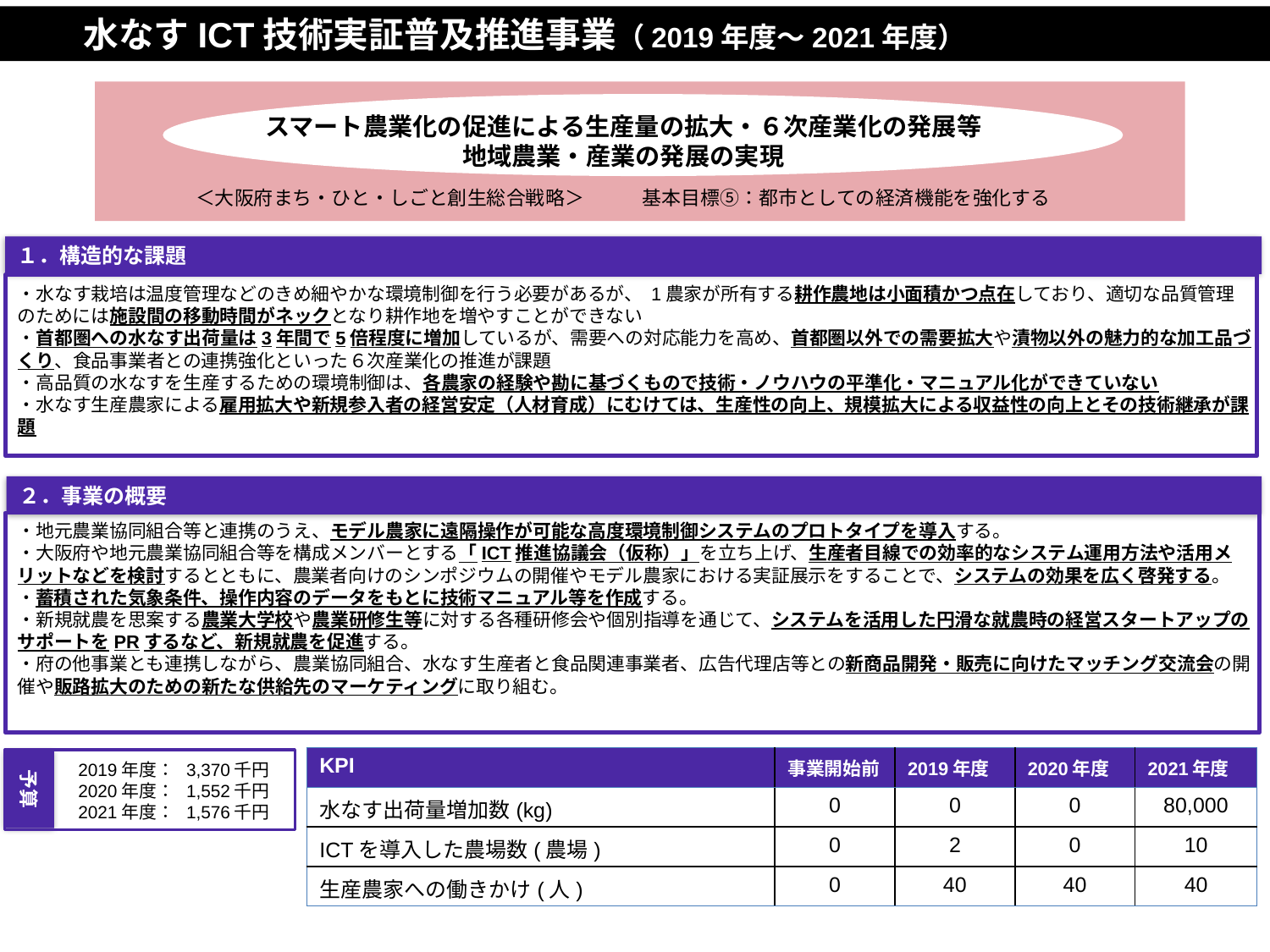

水なすICT技術実証普及推進事業（2019年度～2021年度）

スマート農業化の促進による生産量の拡大・６次産業化の発展等
地域農業・産業の発展の実現

＜大阪府まち・ひと・しごと創生総合戦略＞　　　基本目標⑤：都市としての経済機能を強化する

１．構造的な課題

・水なす栽培は温度管理などのきめ細やかな環境制御を行う必要があるが、 1農家が所有する耕作農地は小面積かつ点在しており、適切な品質管理のためには施設間の移動時間がネックとなり耕作地を増やすことができない
・首都圏への水なす出荷量は3年間で5倍程度に増加しているが、需要への対応能力を高め、首都圏以外での需要拡大や漬物以外の魅力的な加工品づくり、食品事業者との連携強化といった６次産業化の推進が課題
・高品質の水なすを生産するための環境制御は、各農家の経験や勘に基づくもので技術・ノウハウの平準化・マニュアル化ができていない
・水なす生産農家による雇用拡大や新規参入者の経営安定（人材育成）にむけては、生産性の向上、規模拡大による収益性の向上とその技術継承が課題
２．事業の概要

・地元農業協同組合等と連携のうえ、モデル農家に遠隔操作が可能な高度環境制御システムのプロトタイプを導入する。
・大阪府や地元農業協同組合等を構成メンバーとする「ICT推進協議会（仮称）」を立ち上げ、生産者目線での効率的なシステム運用方法や活用メリットなどを検討するとともに、農業者向けのシンポジウムの開催やモデル農家における実証展示をすることで、システムの効果を広く啓発する。
・蓄積された気象条件、操作内容のデータをもとに技術マニュアル等を作成する。
・新規就農を思案する農業大学校や農業研修生等に対する各種研修会や個別指導を通じて、システムを活用した円滑な就農時の経営スタートアップのサポートをPRするなど、新規就農を促進する。
・府の他事業とも連携しながら、農業協同組合、水なす生産者と食品関連事業者、広告代理店等との新商品開発・販売に向けたマッチング交流会の開催や販路拡大のための新たな供給先のマーケティングに取り組む。
| KPI | 事業開始前 | 2019年度 | 2020年度 | 2021年度 |
| --- | --- | --- | --- | --- |
| 水なす出荷量増加数(kg) | 0 | 0 | 0 | 80,000 |
| ICTを導入した農場数(農場) | 0 | 2 | 0 | 10 |
| 生産農家への働きかけ(人) | 0 | 40 | 40 | 40 |
予算

2019年度：  3,370千円
2020年度：  1,552千円
2021年度：  1,576千円